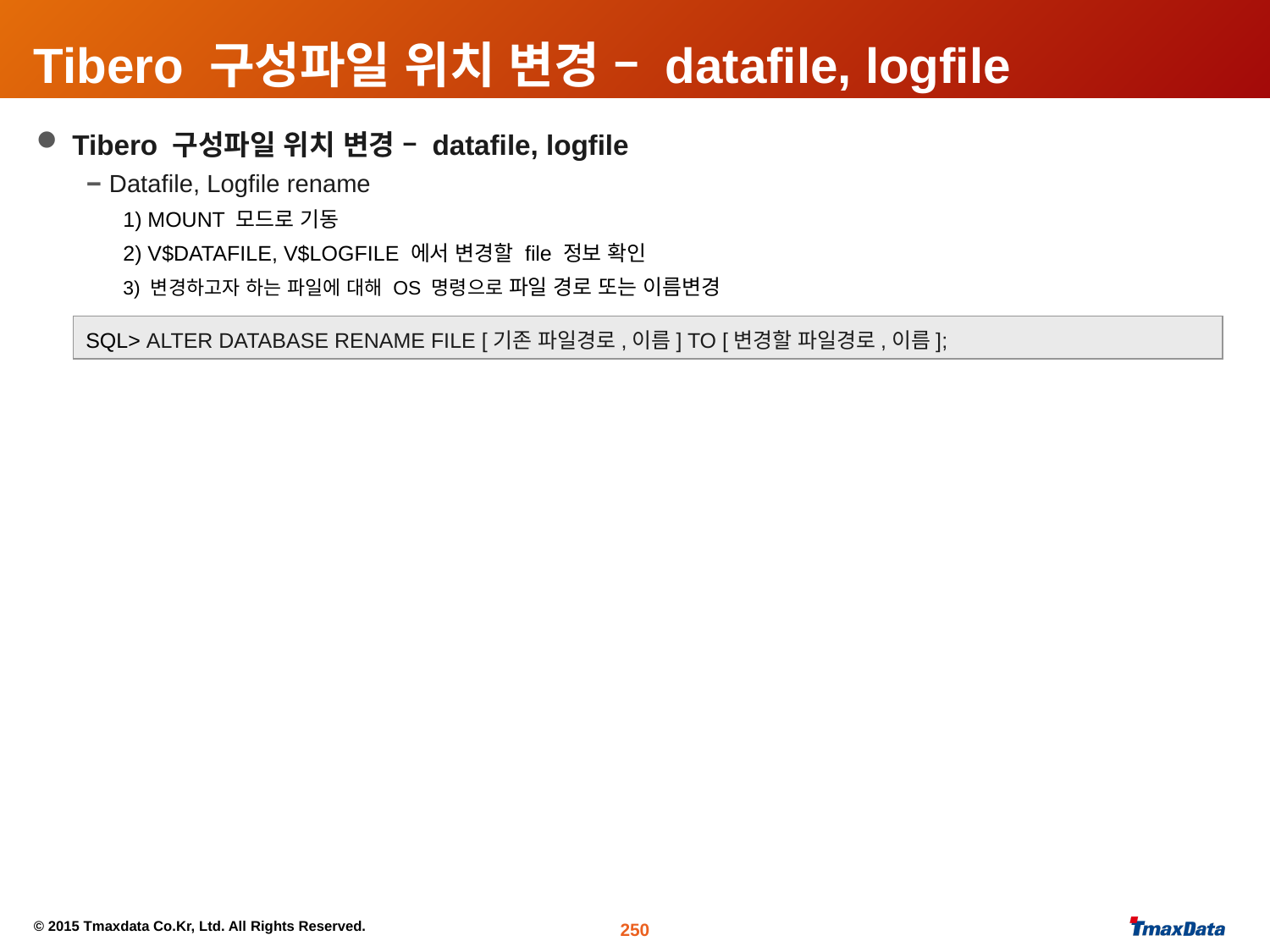

# Tibero 구성파일 위치 변경 – datafile, logfile
 Tibero 구성파일 위치 변경 – datafile, logfile
 Datafile, Logfile rename
1) MOUNT 모드로 기동
2) V$DATAFILE, V$LOGFILE 에서 변경할 file 정보 확인
3) 변경하고자 하는 파일에 대해 OS 명령으로 파일 경로 또는 이름변경
SQL> ALTER DATABASE RENAME FILE [기존 파일경로,이름] TO [변경할 파일경로,이름];